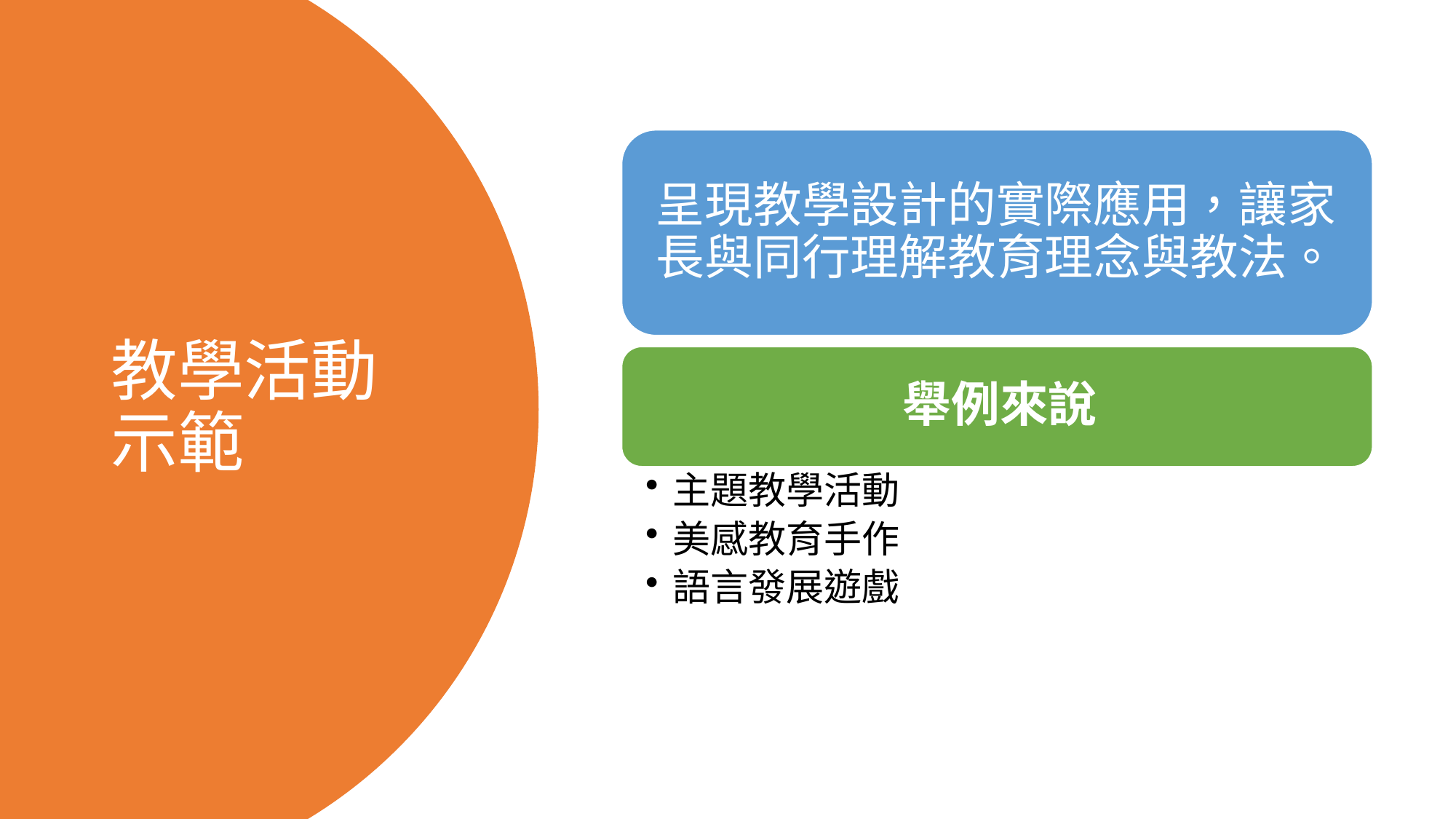

呈現教學設計的實際應用，讓家長與同行理解教育理念與教法。
舉例來說
主題教學活動
美感教育手作
語言發展遊戲
# 教學活動示範